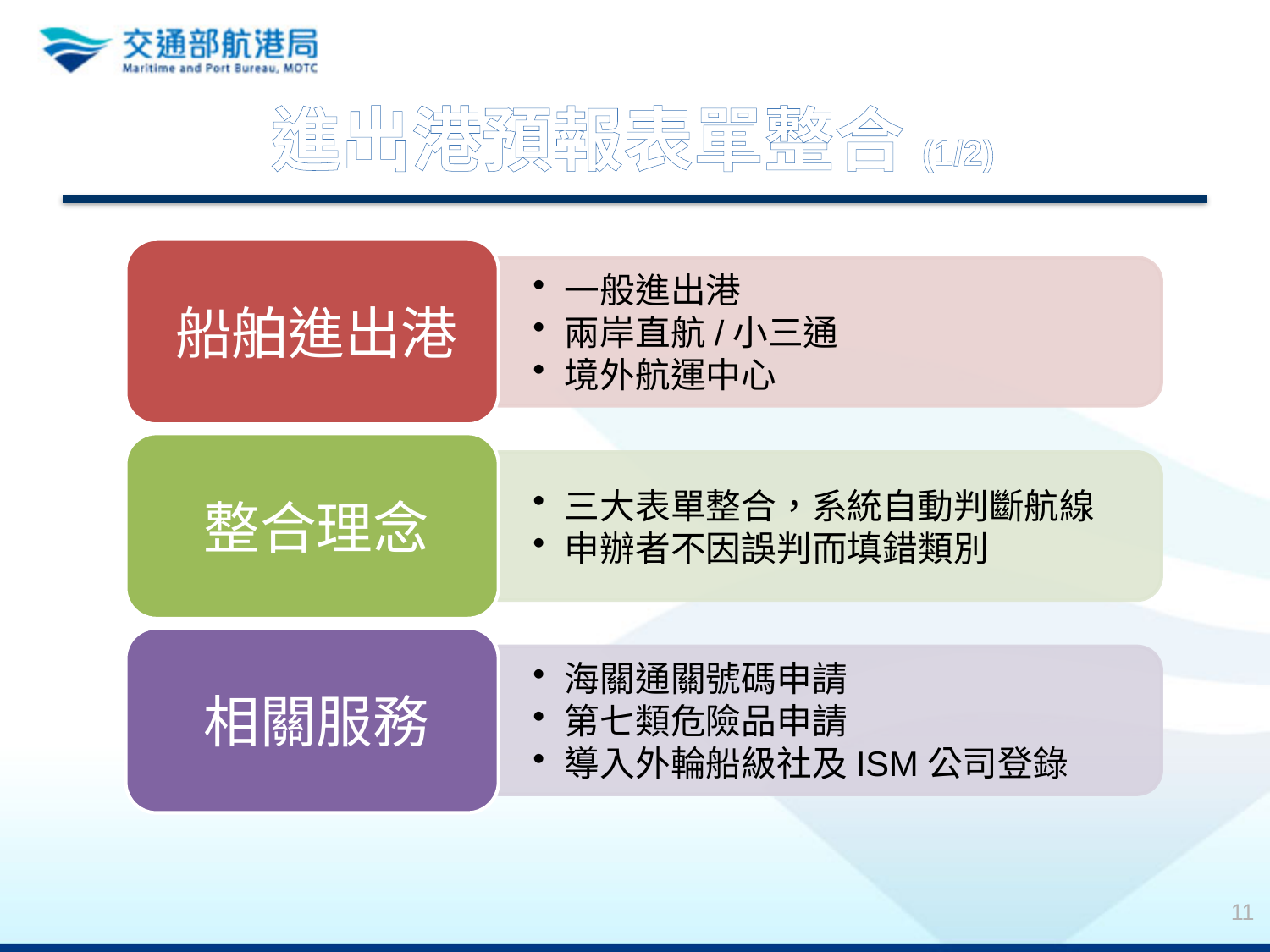

進出港預報表單整合(1/2)
一般進出港
兩岸直航/小三通
境外航運中心
船舶進出港
三大表單整合，系統自動判斷航線
申辦者不因誤判而填錯類別
整合理念
海關通關號碼申請
第七類危險品申請
導入外輪船級社及ISM公司登錄
相關服務
11